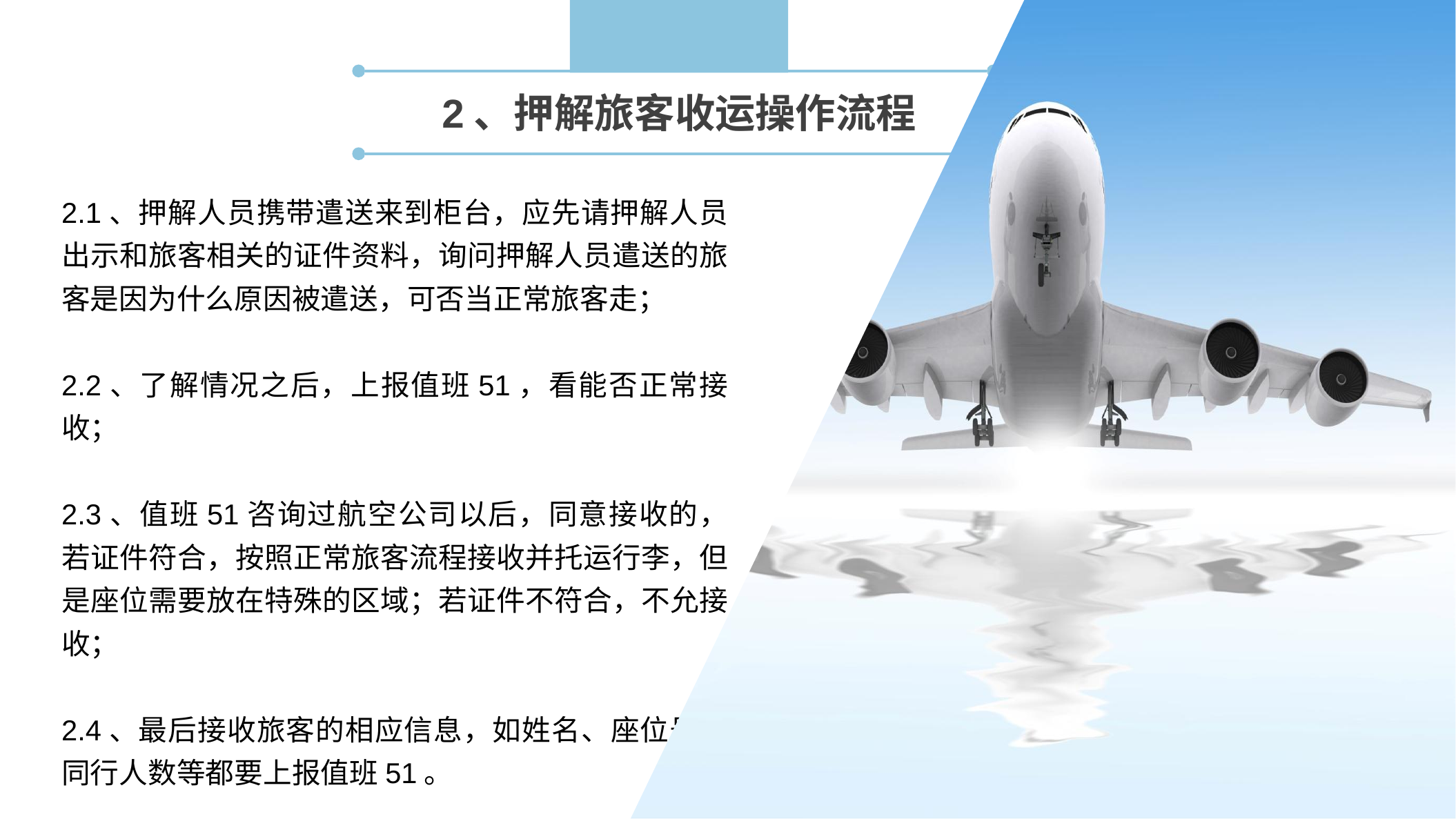

2、押解旅客收运操作流程

2.1、押解人员携带遣送来到柜台，应先请押解人员出示和旅客相关的证件资料，询问押解人员遣送的旅客是因为什么原因被遣送，可否当正常旅客走；

2.2、了解情况之后，上报值班51，看能否正常接收；

2.3、值班51咨询过航空公司以后，同意接收的，若证件符合，按照正常旅客流程接收并托运行李，但是座位需要放在特殊的区域；若证件不符合，不允接收；

2.4、最后接收旅客的相应信息，如姓名、座位号、同行人数等都要上报值班51。